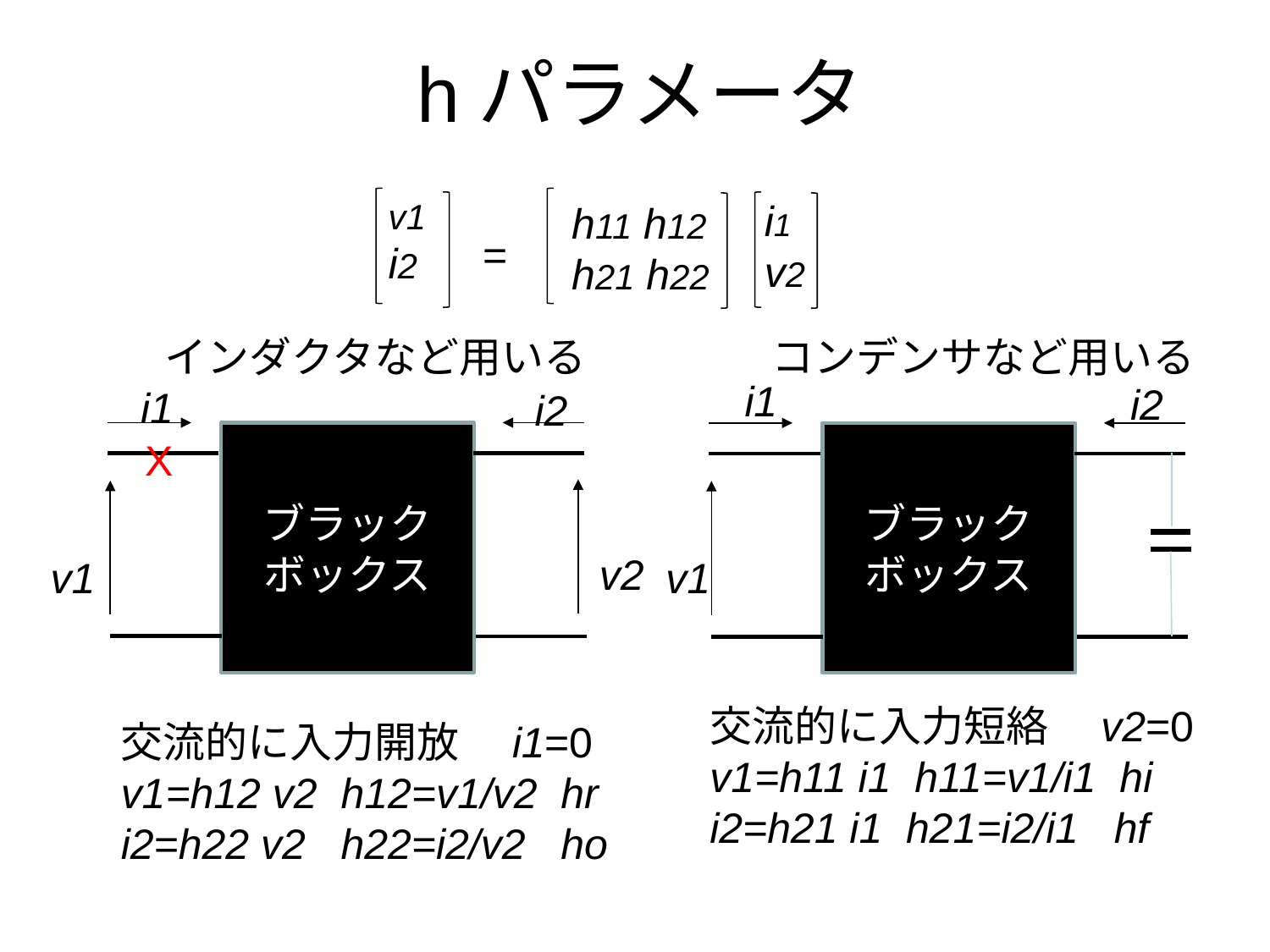

# hパラメータ

v1
i2

i1
v2
h11 h12
h21 h22

=
インダクタなど用いる
コンデンサなど用いる
i1
i2
i1
i2
ブラックボックス
ブラックボックス
X
v2
v1
v1
交流的に入力短絡　v2=0
v1=h11 i1  h11=v1/i1  hi
i2=h21 i1  h21=i2/i1   hf

交流的に入力開放　i1=0
v1=h12 v2  h12=v1/v2  hr
i2=h22 v2   h22=i2/v2   ho